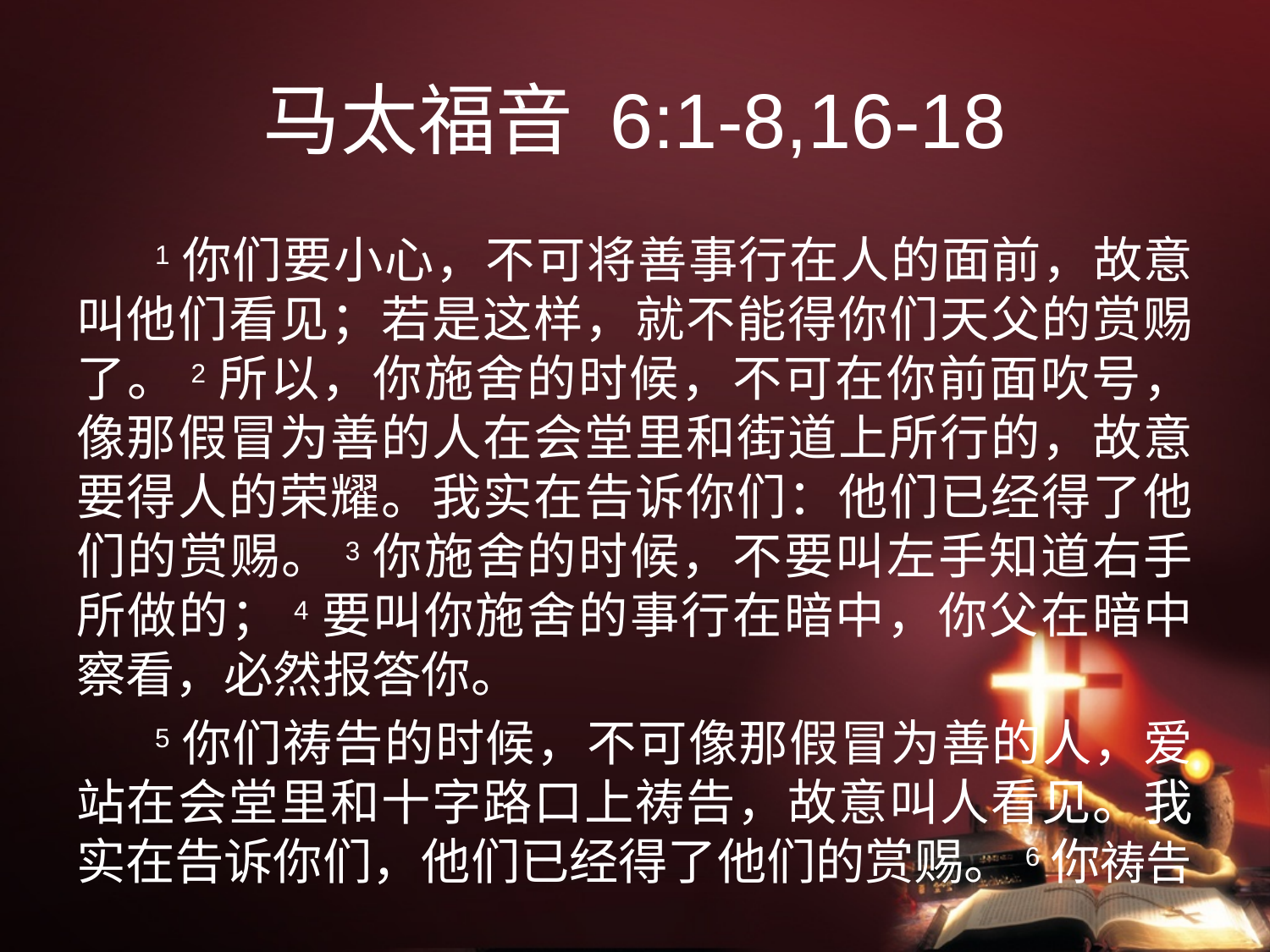

# 马太福音 6:1-8,16-18
         1你们要小心，不可将善事行在人的面前，故意叫他们看见；若是这样，就不能得你们天父的赏赐了。2所以，你施舍的时候，不可在你前面吹号，像那假冒为善的人在会堂里和街道上所行的，故意要得人的荣耀。我实在告诉你们：他们已经得了他们的赏赐。3你施舍的时候，不要叫左手知道右手所做的；4要叫你施舍的事行在暗中，你父在暗中察看，必然报答你。
         5你们祷告的时候，不可像那假冒为善的人，爱站在会堂里和十字路口上祷告，故意叫人看见。我实在告诉你们，他们已经得了他们的赏赐。6你祷告